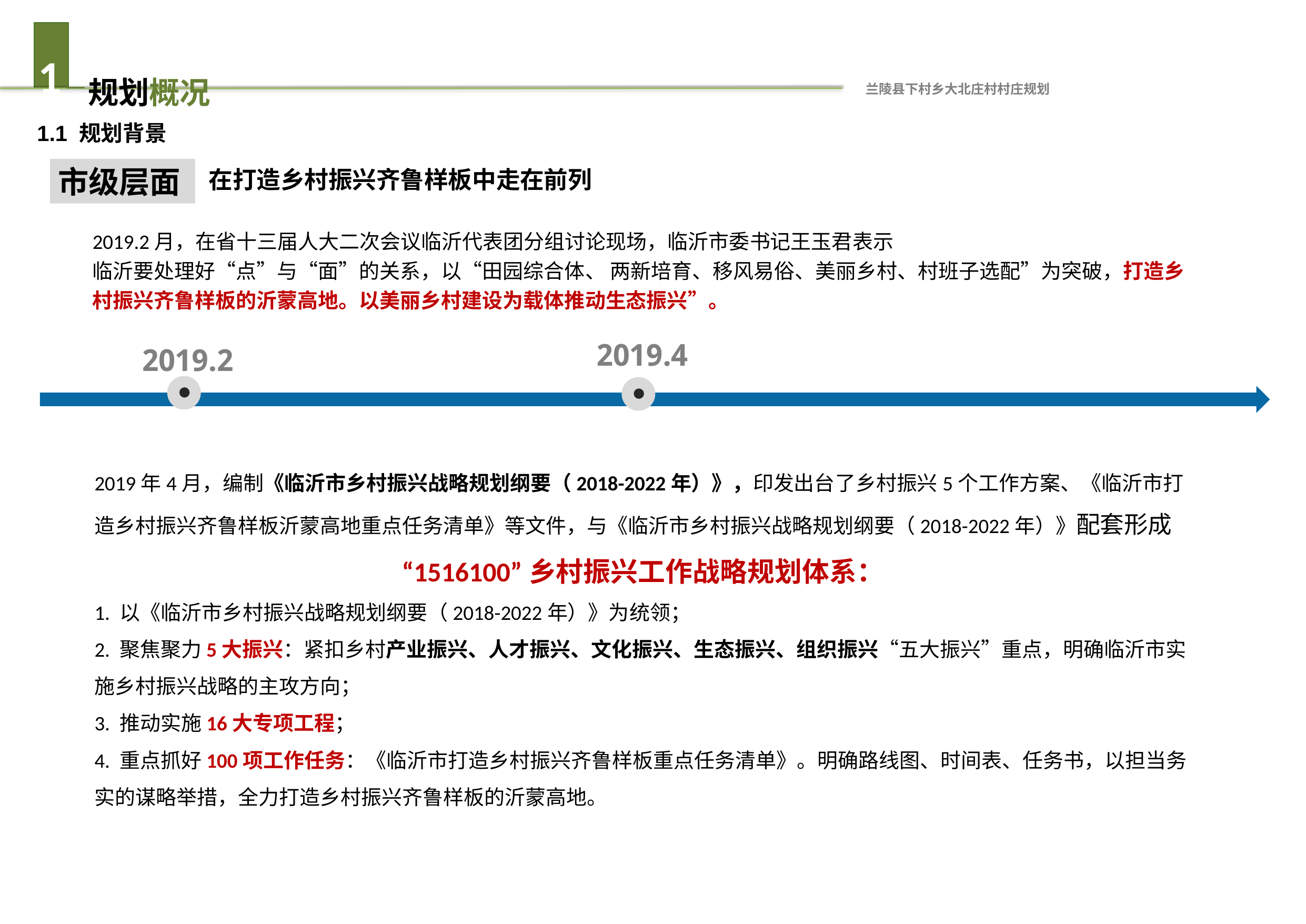

# 1	规划概况
兰陵县下村乡大北庄村村庄规划

1.1 规划背景

市级层面
在打造乡村振兴齐鲁样板中走在前列
2019.2月，在省十三届人大二次会议临沂代表团分组讨论现场，临沂市委书记王玉君表示
临沂要处理好“点”与“面”的关系，以“田园综合体、 两新培育、移风易俗、美丽乡村、村班子选配”为突破，打造乡村振兴齐鲁样板的沂蒙高地。以美丽乡村建设为载体推动生态振兴”。
2019.4
2019.2

2019年4月，编制《临沂市乡村振兴战略规划纲要（2018-2022年）》，印发出台了乡村振兴5个工作方案、《临沂市打造乡村振兴齐鲁样板沂蒙高地重点任务清单》等文件，与《临沂市乡村振兴战略规划纲要（2018-2022年）》配套形成
“1516100”乡村振兴工作战略规划体系：
1. 以《临沂市乡村振兴战略规划纲要（2018-2022年）》为统领；
2. 聚焦聚力5大振兴：紧扣乡村产业振兴、人才振兴、文化振兴、生态振兴、组织振兴“五大振兴”重点，明确临沂市实施乡村振兴战略的主攻方向；
3. 推动实施16大专项工程；
4. 重点抓好100项工作任务：《临沂市打造乡村振兴齐鲁样板重点任务清单》。明确路线图、时间表、任务书，以担当务实的谋略举措，全力打造乡村振兴齐鲁样板的沂蒙高地。